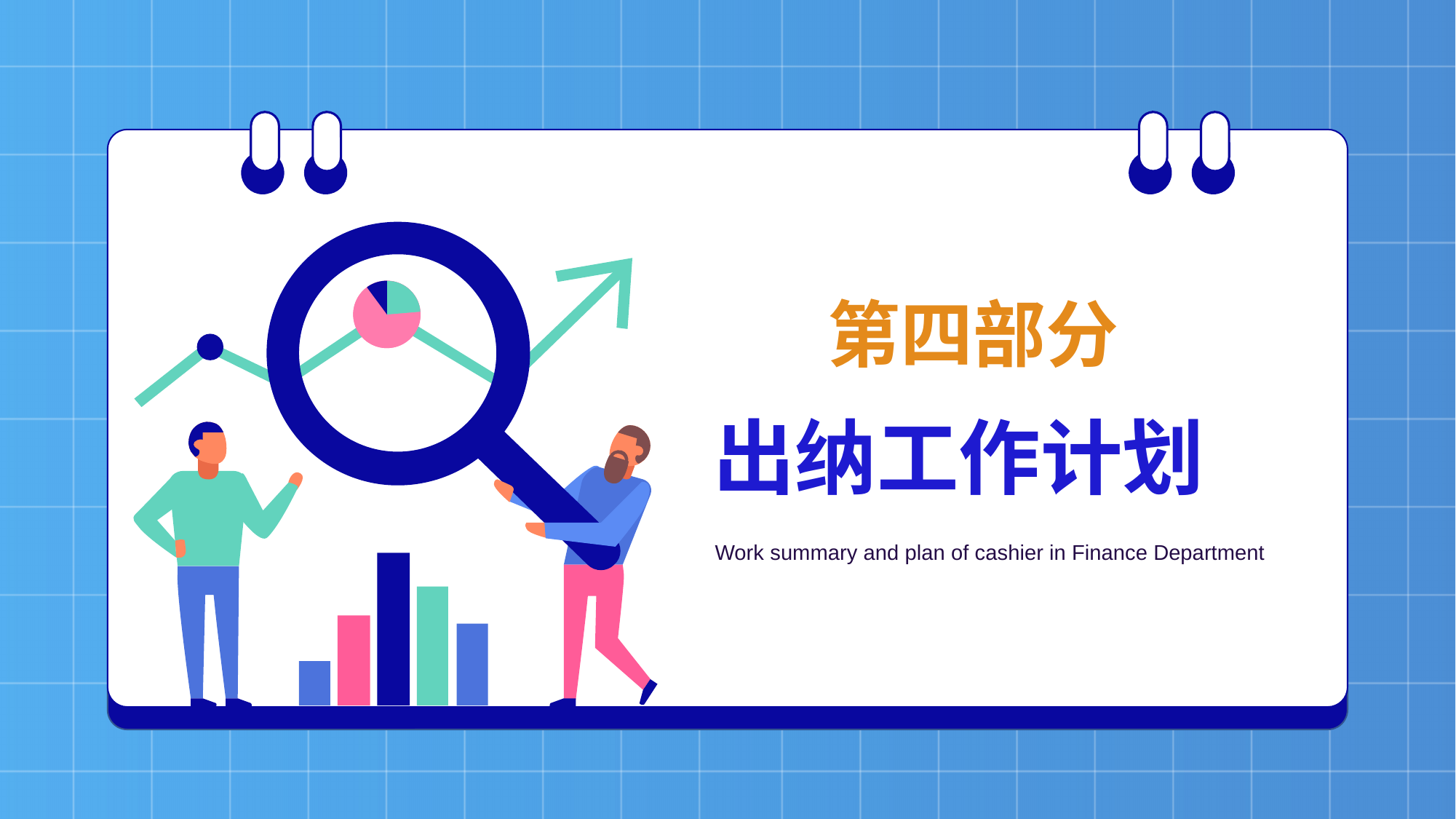

第四部分
出纳工作计划
Work summary and plan of cashier in Finance Department